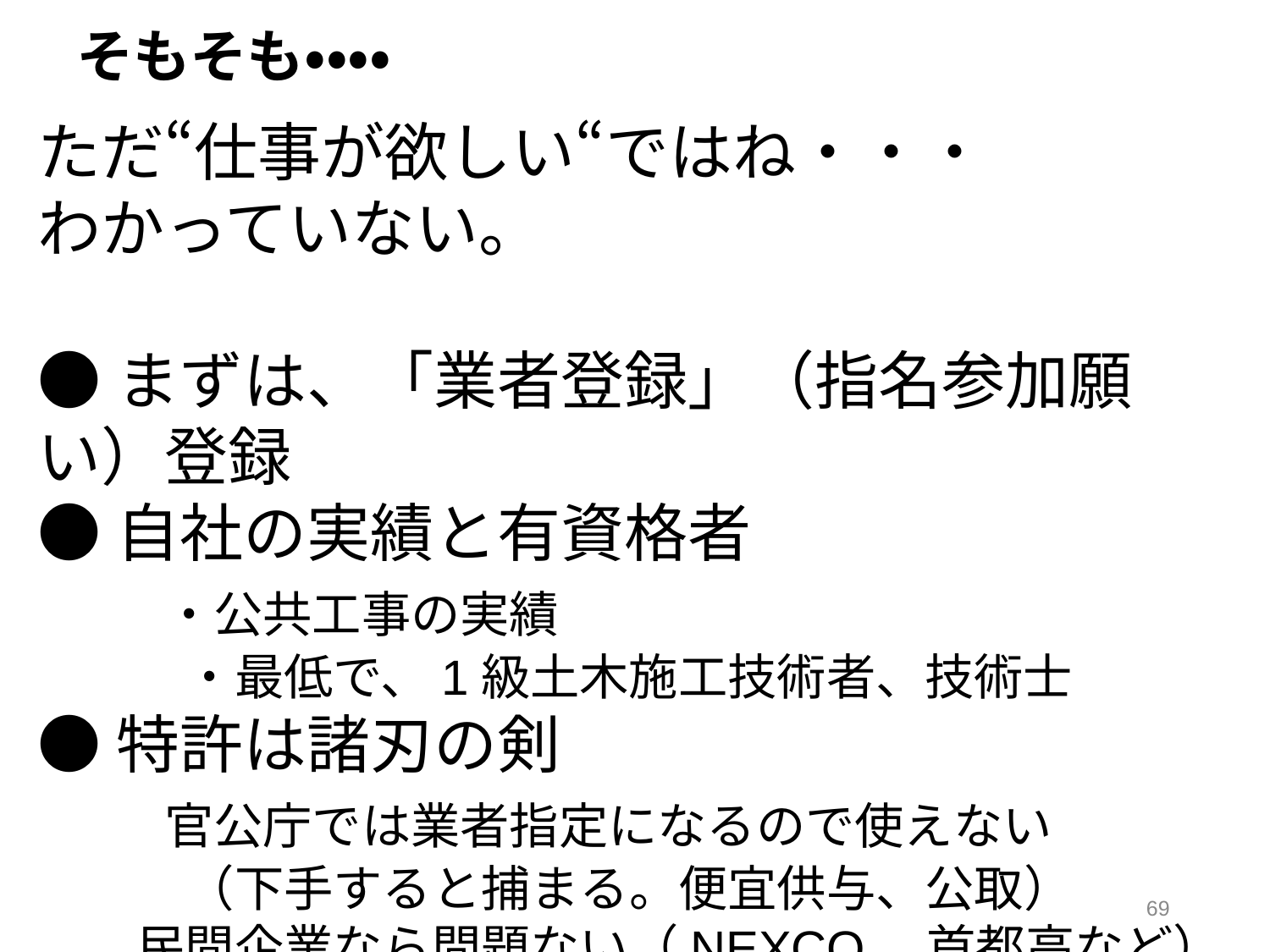

# そもそも・・・・
ただ“仕事が欲しい“ではね・・・
わかっていない。

●まずは、「業者登録」（指名参加願い）登録
●自社の実績と有資格者
　　・公共工事の実績
　　　・最低で、1級土木施工技術者、技術士
●特許は諸刃の剣
　　官公庁では業者指定になるので使えない
　　　（下手すると捕まる。便宜供与、公取）
　　民間企業なら問題ない（NEXCO、首都高など）

69